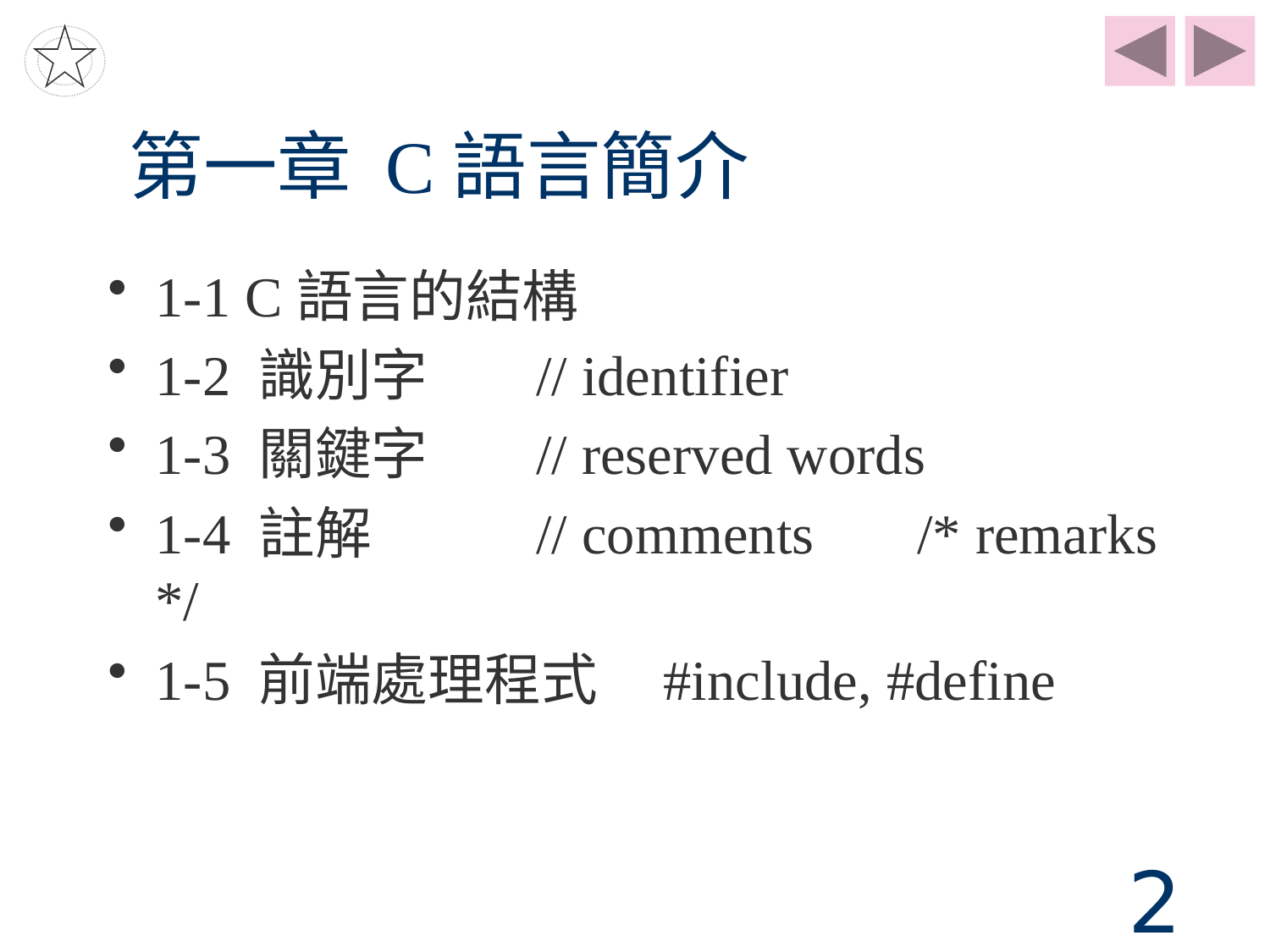

# 第一章 C語言簡介
1-1 C語言的結構
1-2 識別字	// identifier
1-3 關鍵字	// reserved words
1-4 註解		// comments	/* remarks */
1-5 前端處理程式	#include, #define
2